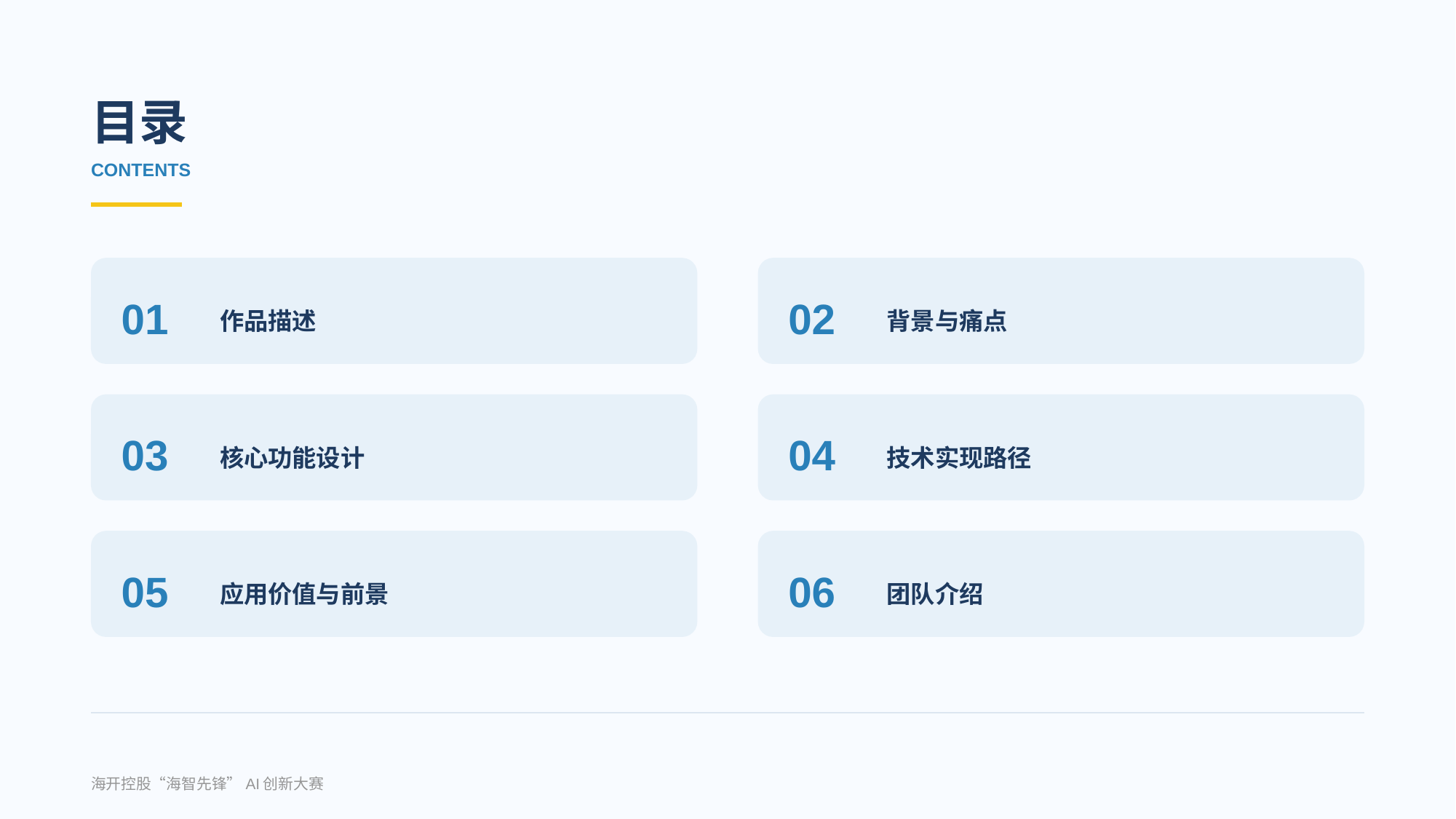

目录
CONTENTS

01
02
作品描述
背景与痛点

03
04
核心功能设计
技术实现路径

05
06
应用价值与前景
团队介绍
海开控股“海智先锋”AI创新大赛